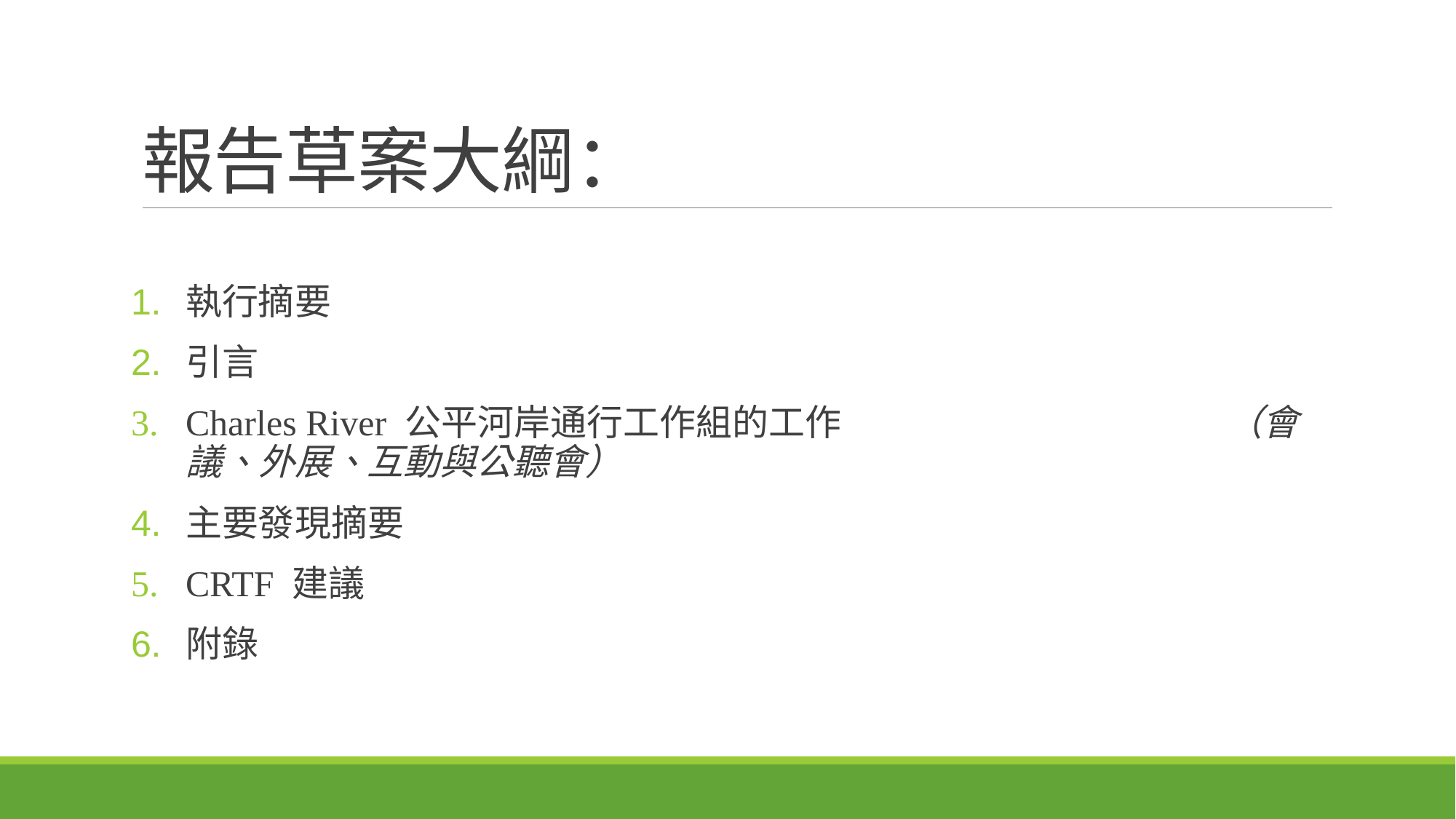

# 報告草案大綱：

執行摘要
引言
Charles River 公平河岸通行工作組的工作                                               （會議、外展、互動與公聽會）
主要發現摘要
CRTF 建議
附錄